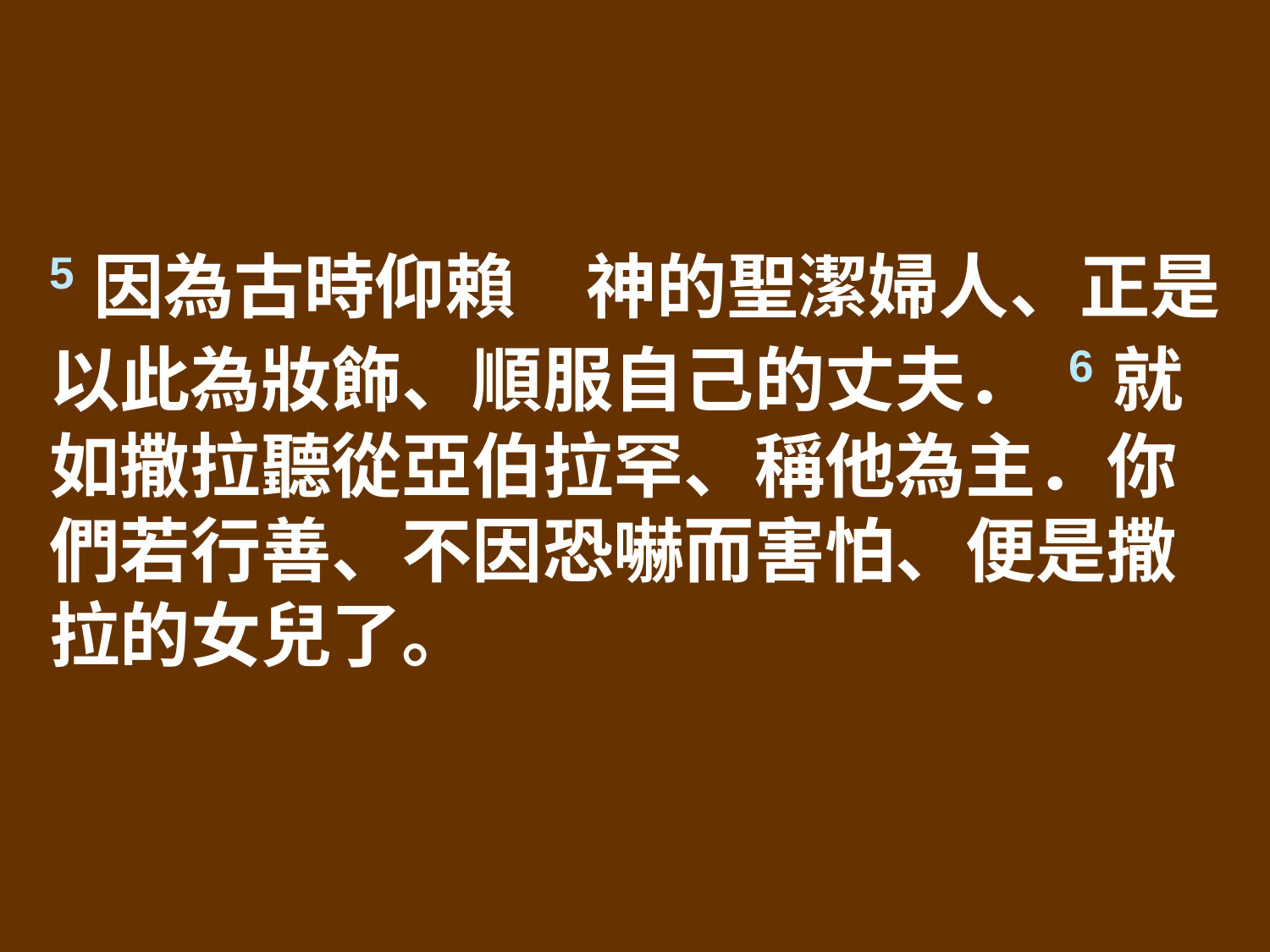

5因為古時仰賴　神的聖潔婦人、正是以此為妝飾、順服自己的丈夫． 6就如撒拉聽從亞伯拉罕、稱他為主．你們若行善、不因恐嚇而害怕、便是撒拉的女兒了。